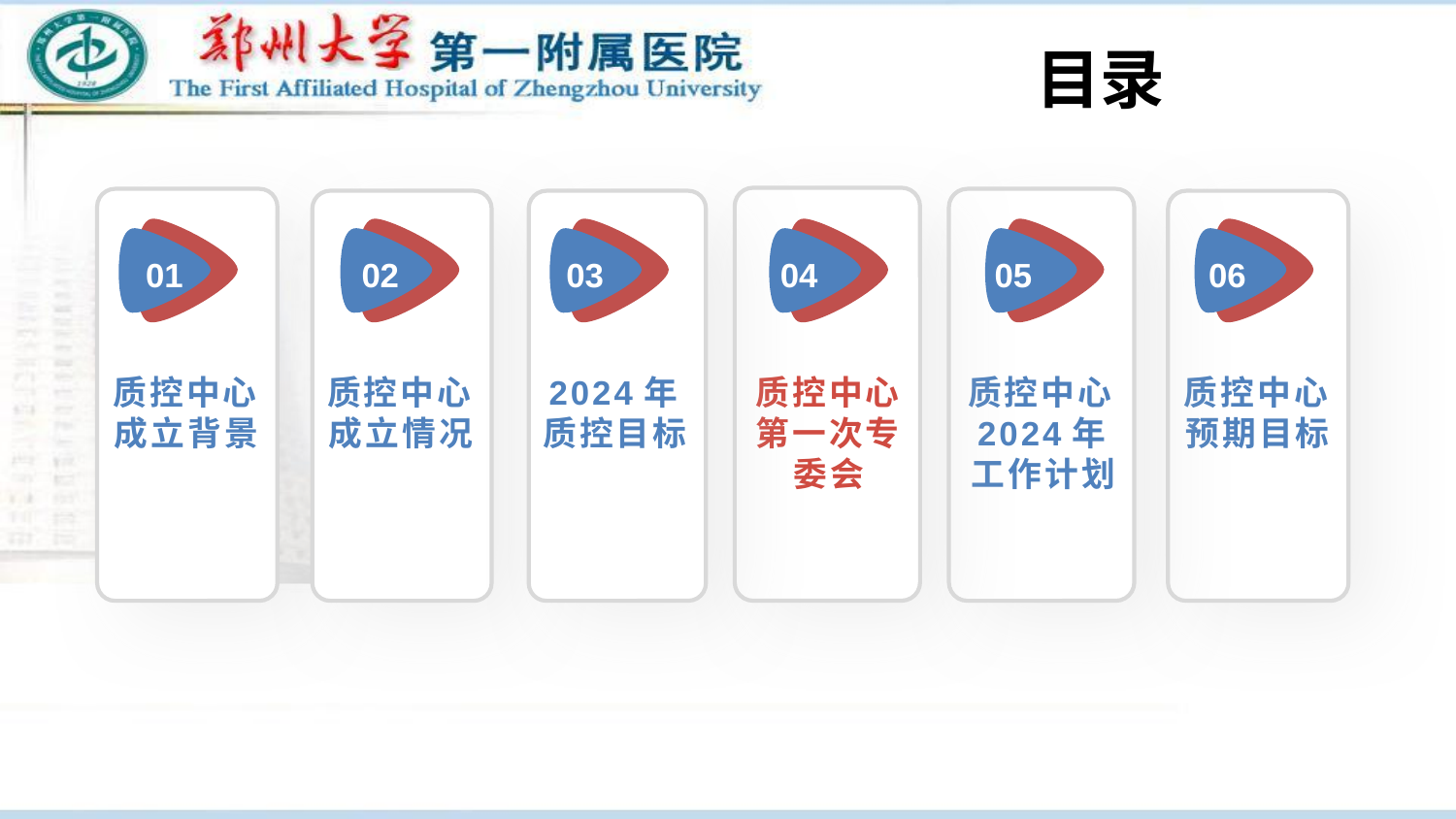

目录

01
02
03
04
05
06
质控中心成立背景
质控中心成立情况
2024年质控目标
质控中心第一次专委会
质控中心2024年工作计划
质控中心预期目标